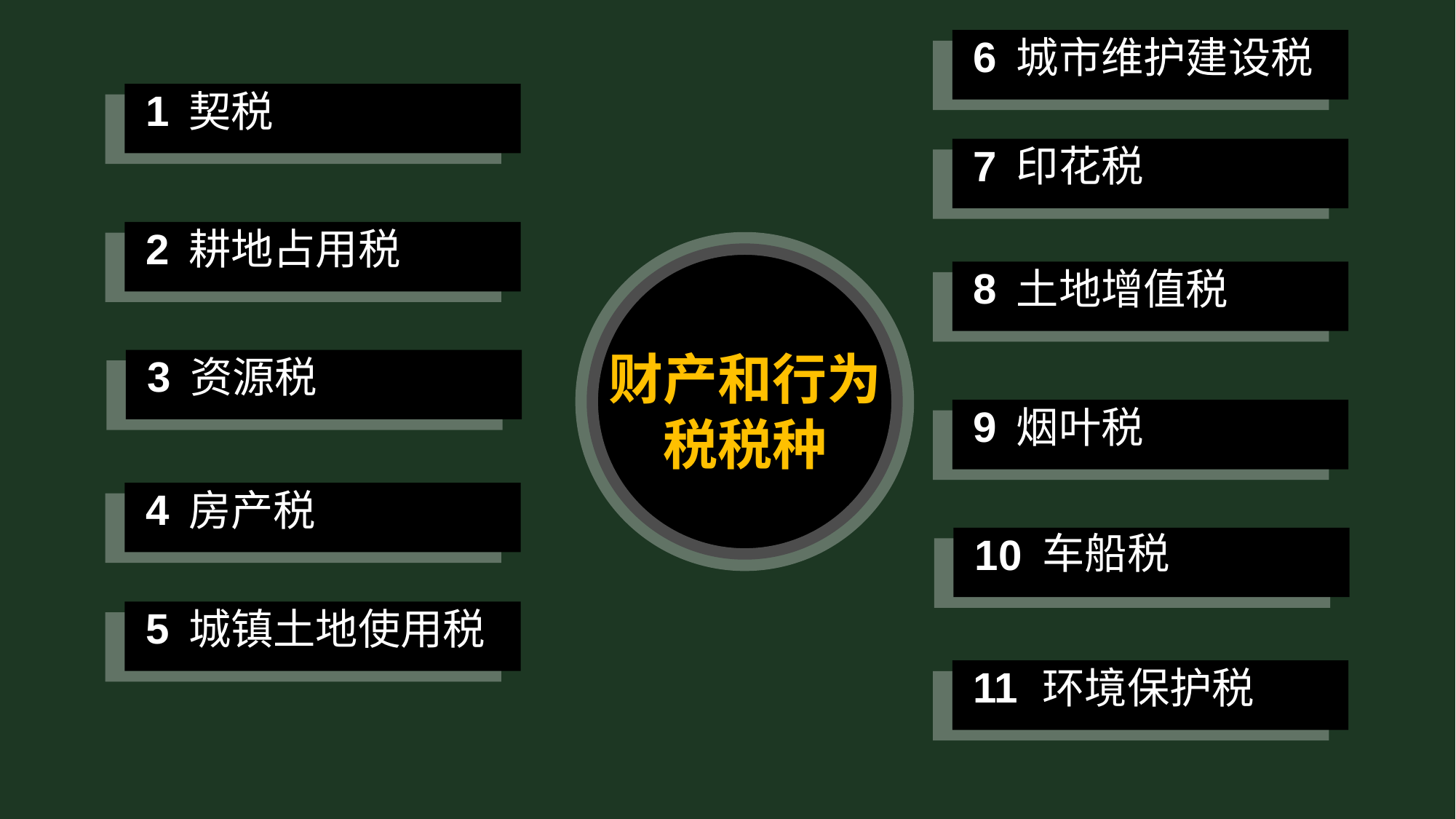

6
城市维护建设税

1
契税

7
印花税

2
耕地占用税

财产和行为税税种
8
土地增值税

3
资源税

9
烟叶税

4
房产税

车船税
10

5
城镇土地使用税

11
环境保护税